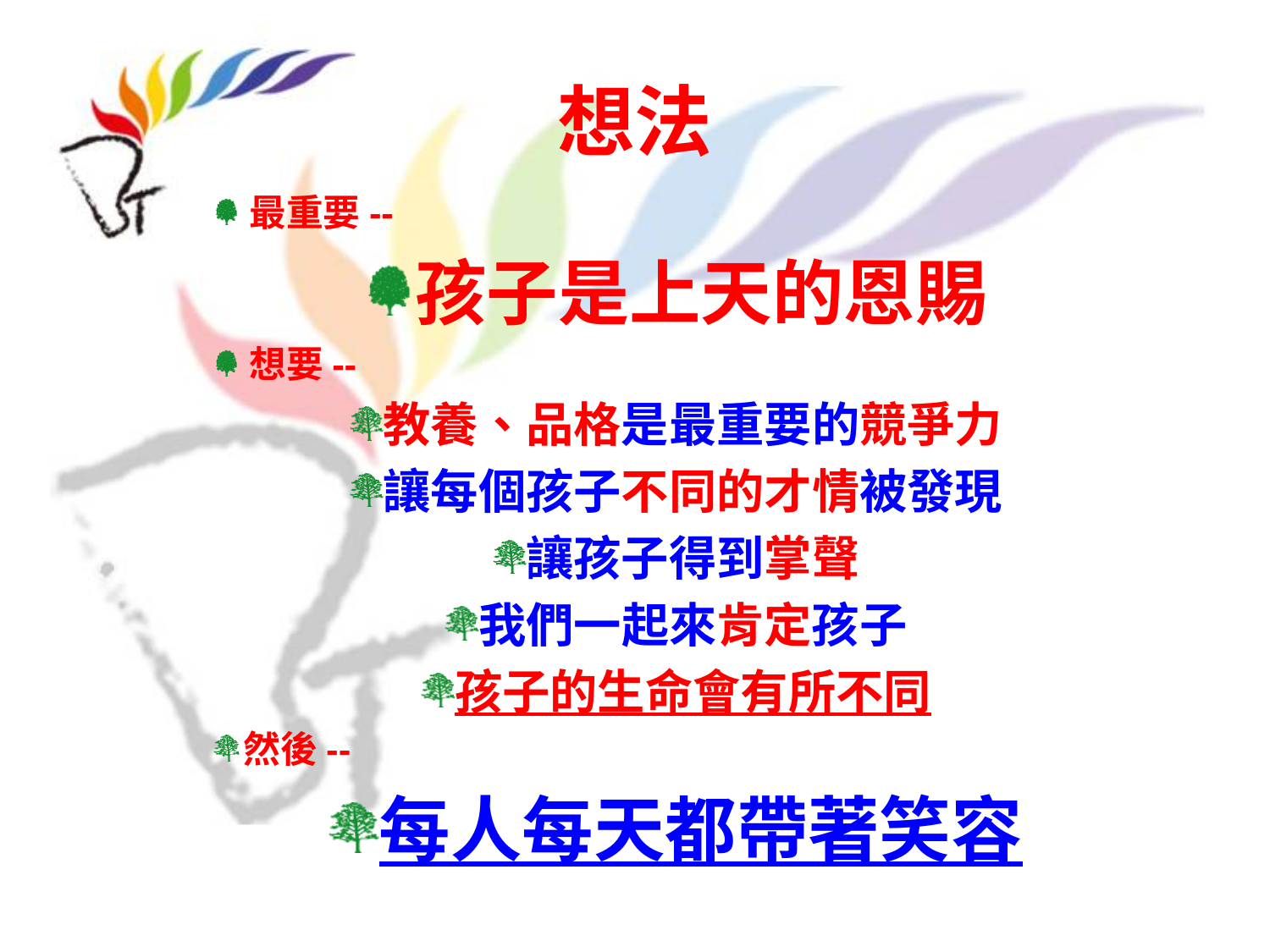

# 想法

最重要--
孩子是上天的恩賜
想要--
教養、品格是最重要的競爭力
讓每個孩子不同的才情被發現
讓孩子得到掌聲
我們一起來肯定孩子
孩子的生命會有所不同
然後--
每人每天都帶著笑容